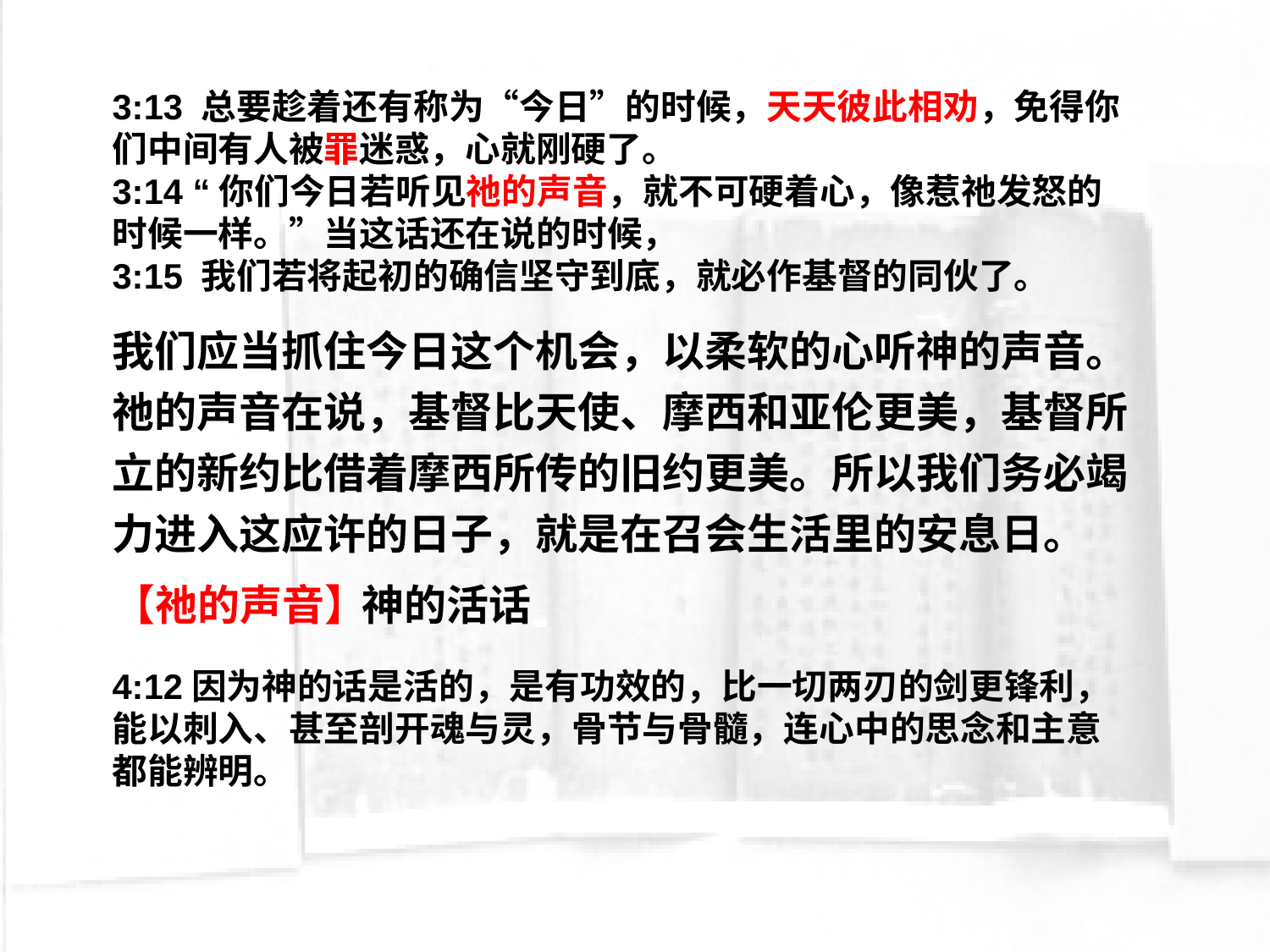

3:13 总要趁着还有称为“今日”的时候，天天彼此相劝，免得你们中间有人被罪迷惑，心就刚硬了。
3:14 “你们今日若听见祂的声音，就不可硬着心，像惹祂发怒的时候一样。”当这话还在说的时候，
3:15 我们若将起初的确信坚守到底，就必作基督的同伙了。
我们应当抓住今日这个机会，以柔软的心听神的声音。祂的声音在说，基督比天使、摩西和亚伦更美，基督所立的新约比借着摩西所传的旧约更美。所以我们务必竭力进入这应许的日子，就是在召会生活里的安息日。
【祂的声音】
神的活话
4:12因为神的话是活的，是有功效的，比一切两刃的剑更锋利，能以刺入、甚至剖开魂与灵，骨节与骨髓，连心中的思念和主意都能辨明。